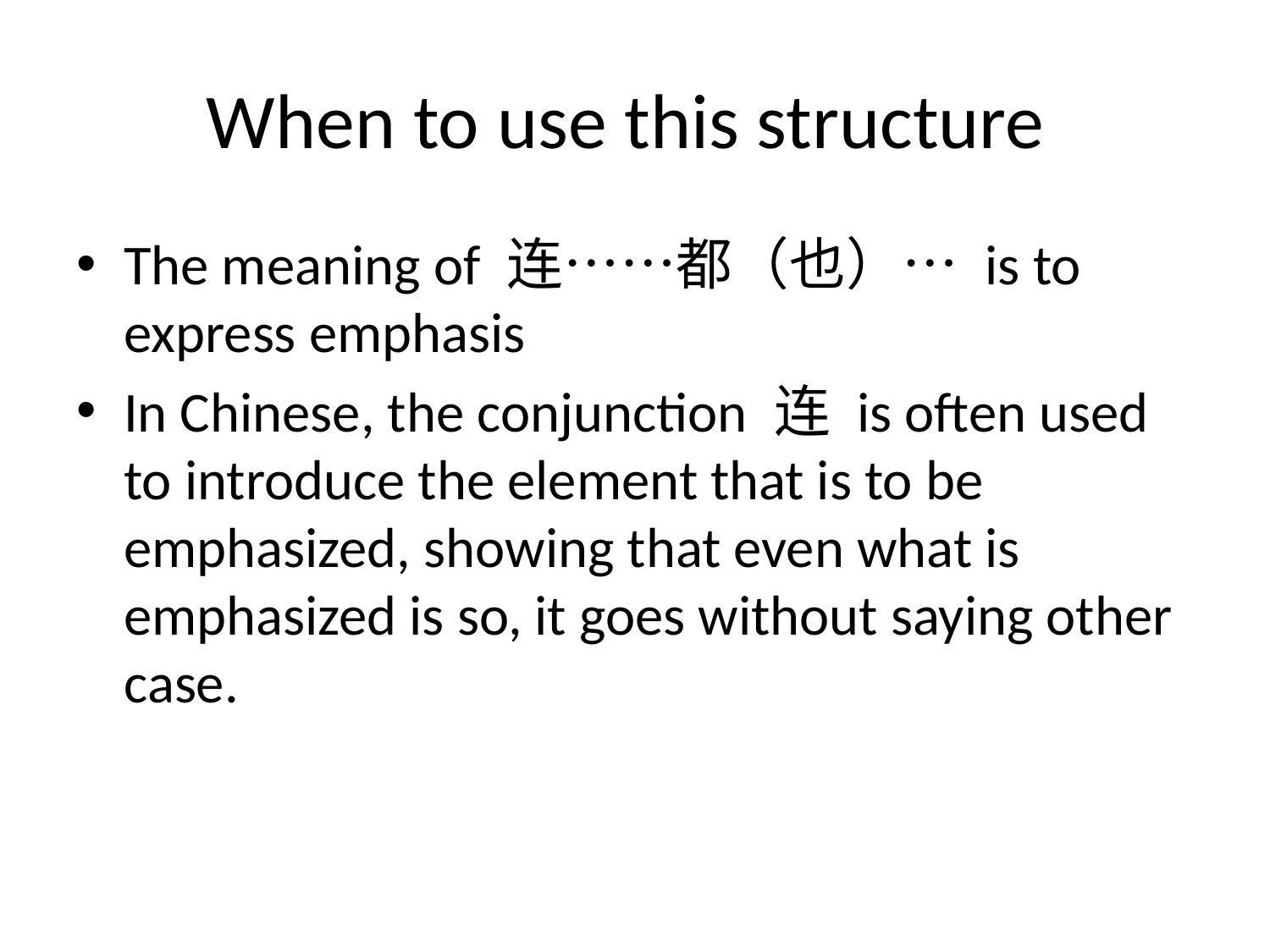

# When to use this structure
The meaning of 连……都（也）… is to express emphasis
In Chinese, the conjunction 连 is often used to introduce the element that is to be emphasized, showing that even what is emphasized is so, it goes without saying other case.